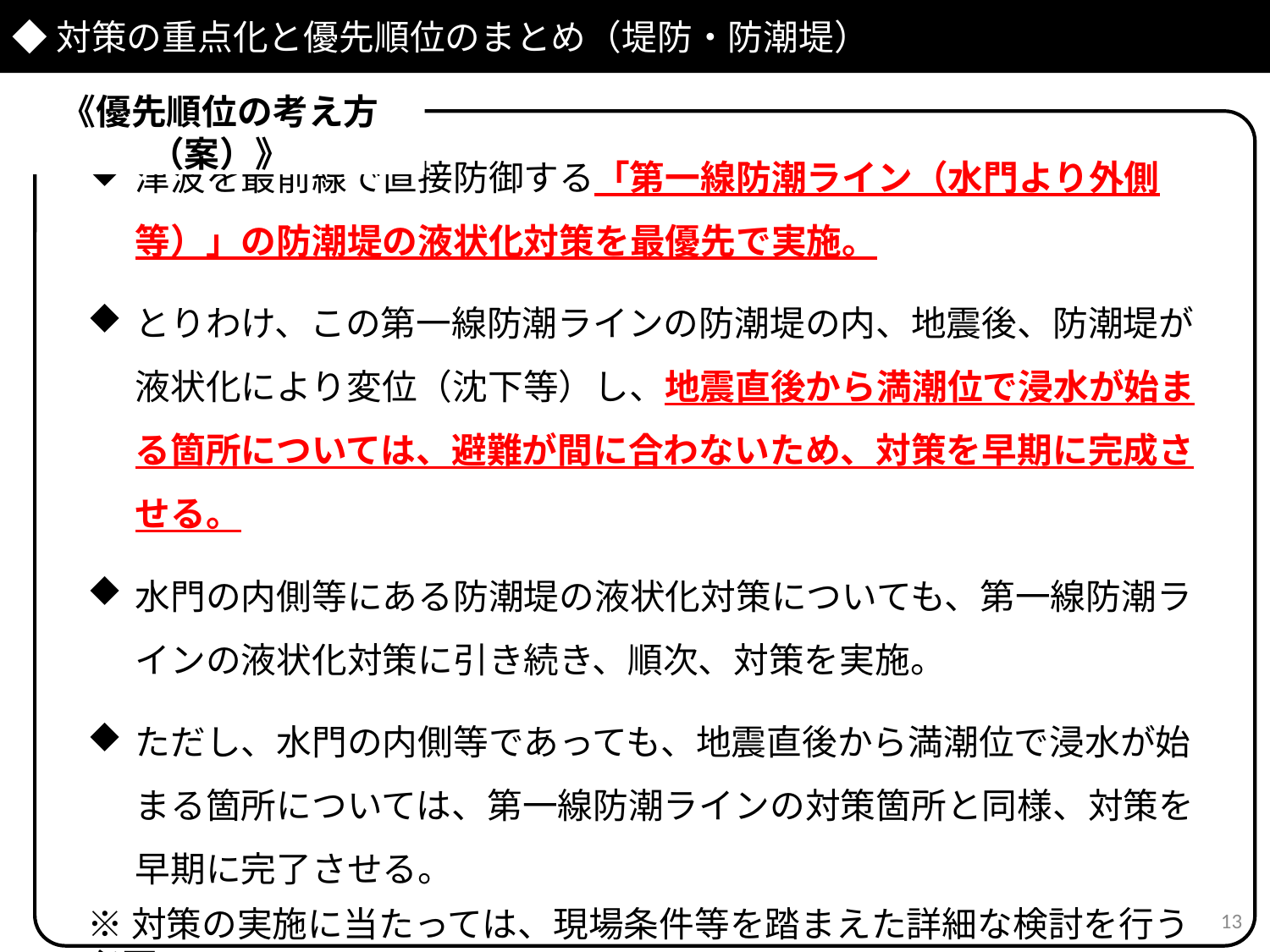

◆対策の重点化と優先順位のまとめ（堤防・防潮堤）
《優先順位の考え方（案）》

津波を最前線で直接防御する「第一線防潮ライン（水門より外側等）」の防潮堤の液状化対策を最優先で実施。

とりわけ、この第一線防潮ラインの防潮堤の内、地震後、防潮堤が液状化により変位（沈下等）し、地震直後から満潮位で浸水が始まる箇所については、避難が間に合わないため、対策を早期に完成させる。

水門の内側等にある防潮堤の液状化対策についても、第一線防潮ラインの液状化対策に引き続き、順次、対策を実施。

ただし、水門の内側等であっても、地震直後から満潮位で浸水が始まる箇所については、第一線防潮ラインの対策箇所と同様、対策を早期に完了させる。

※対策の実施に当たっては、現場条件等を踏まえた詳細な検討を行う必要
    がある。
13